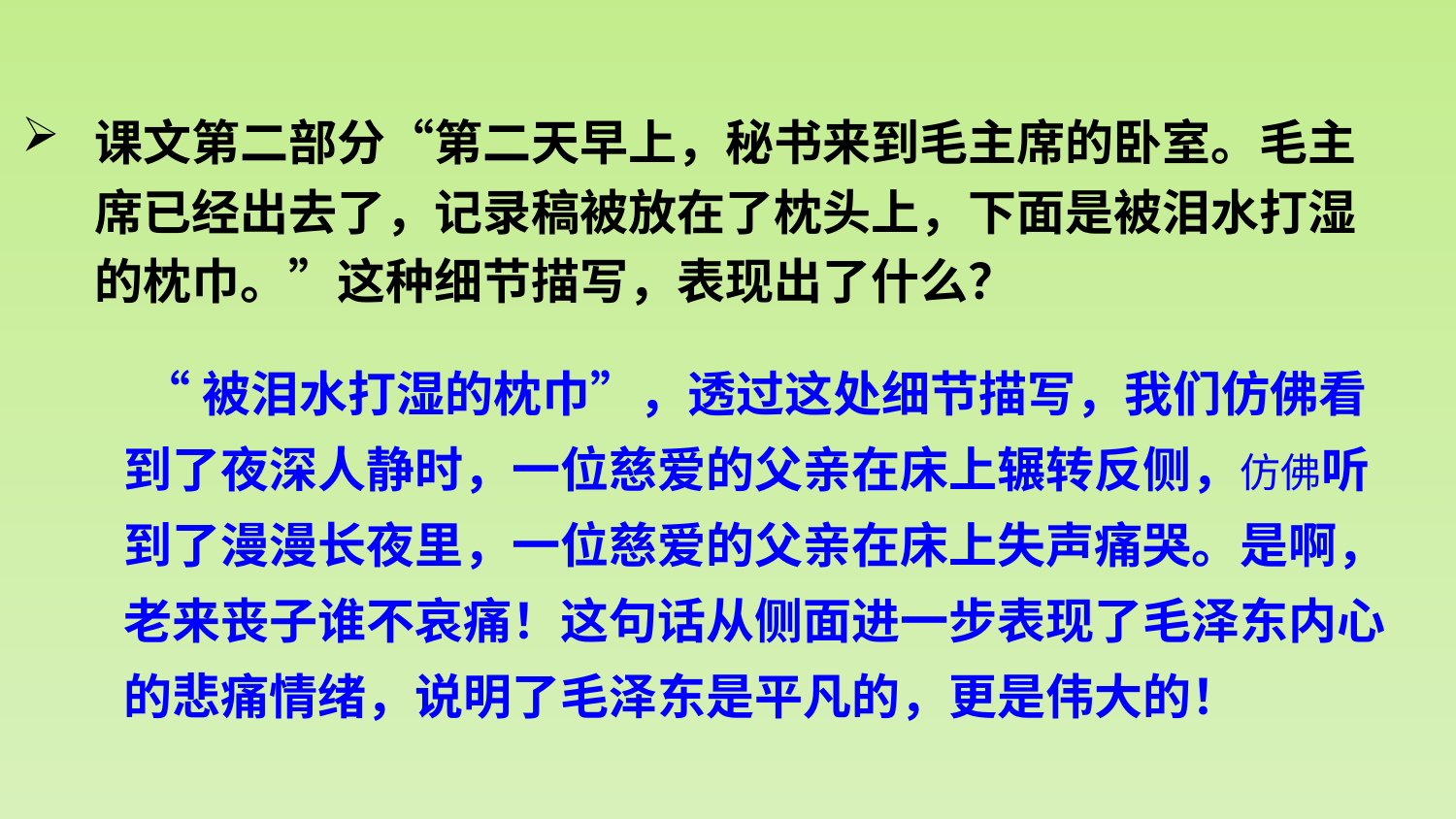

课文第二部分“第二天早上，秘书来到毛主席的卧室。毛主席已经出去了，记录稿被放在了枕头上，下面是被泪水打湿的枕巾。”这种细节描写，表现出了什么？
  “被泪水打湿的枕巾”，透过这处细节描写，我们仿佛看到了夜深人静时，一位慈爱的父亲在床上辗转反侧，仿佛听到了漫漫长夜里，一位慈爱的父亲在床上失声痛哭。是啊，老来丧子谁不哀痛！这句话从侧面进一步表现了毛泽东内心的悲痛情绪，说明了毛泽东是平凡的，更是伟大的！